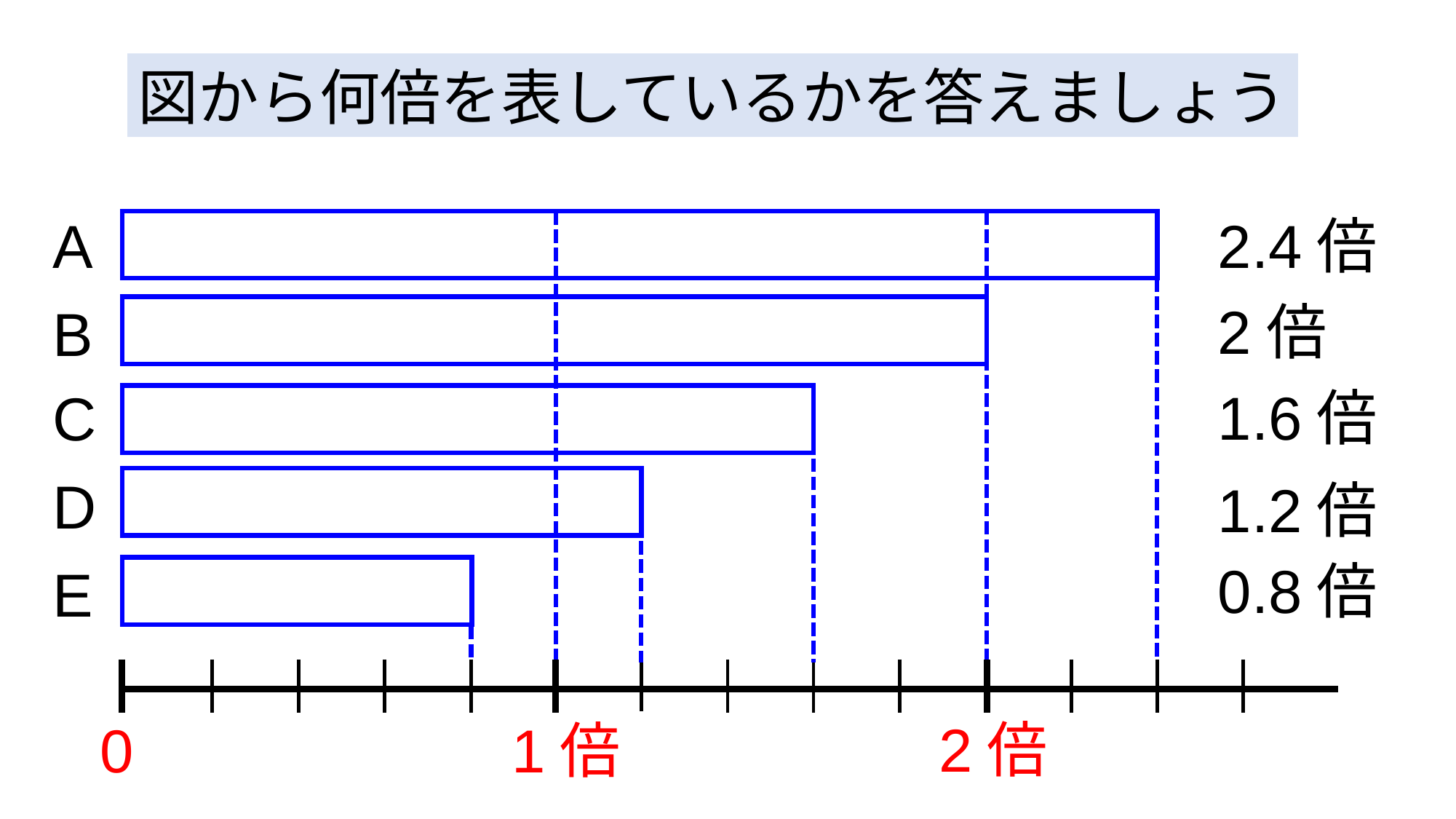

図から何倍を表しているかを答えましょう
2.4倍
A

2倍
B

1.6倍
C

D
1.2倍

0.8倍
E

2倍
0
1倍